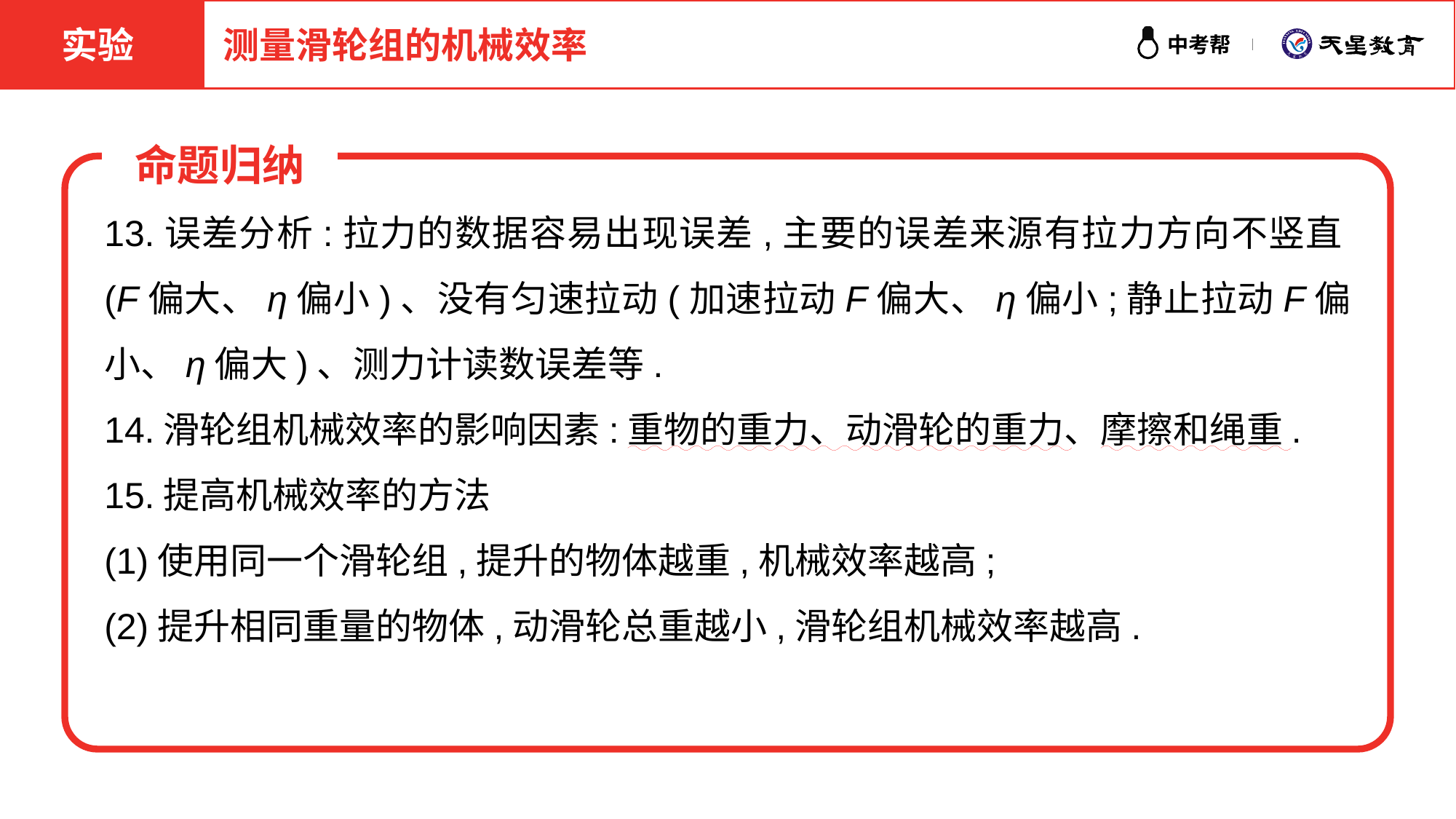

实验
测量滑轮组的机械效率
命题归纳

13.误差分析:拉力的数据容易出现误差,主要的误差来源有拉力方向不竖直(F偏大、η偏小)、没有匀速拉动(加速拉动F偏大、η偏小;静止拉动F偏小、η偏大)、测力计读数误差等.
14.滑轮组机械效率的影响因素:重物的重力、动滑轮的重力、摩擦和绳重.
15.提高机械效率的方法
(1)使用同一个滑轮组,提升的物体越重,机械效率越高;
(2)提升相同重量的物体,动滑轮总重越小,滑轮组机械效率越高.